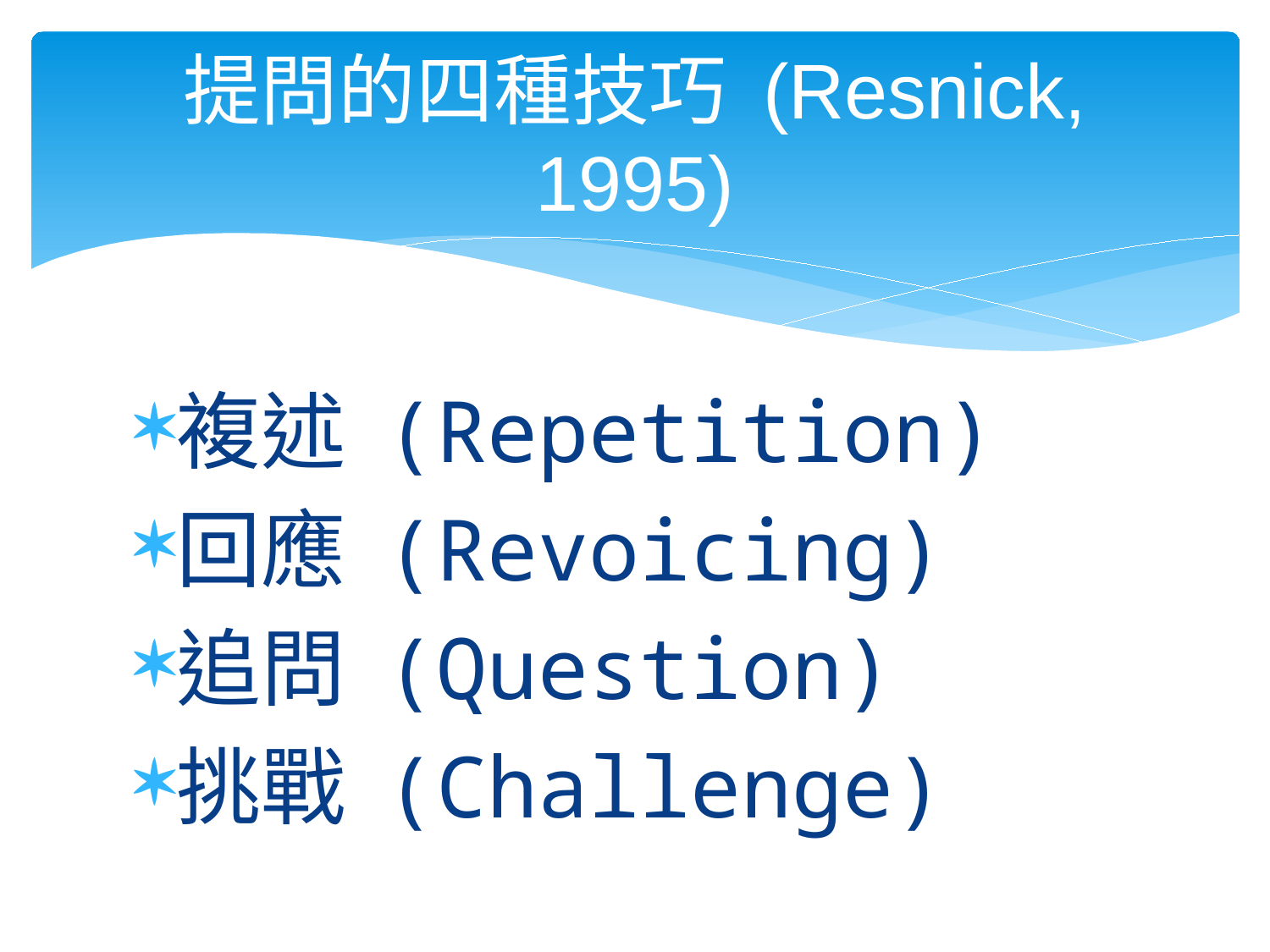

# 提問的四種技巧 (Resnick, 1995)
複述 (Repetition)
回應 (Revoicing)
追問 (Question)
挑戰 (Challenge)